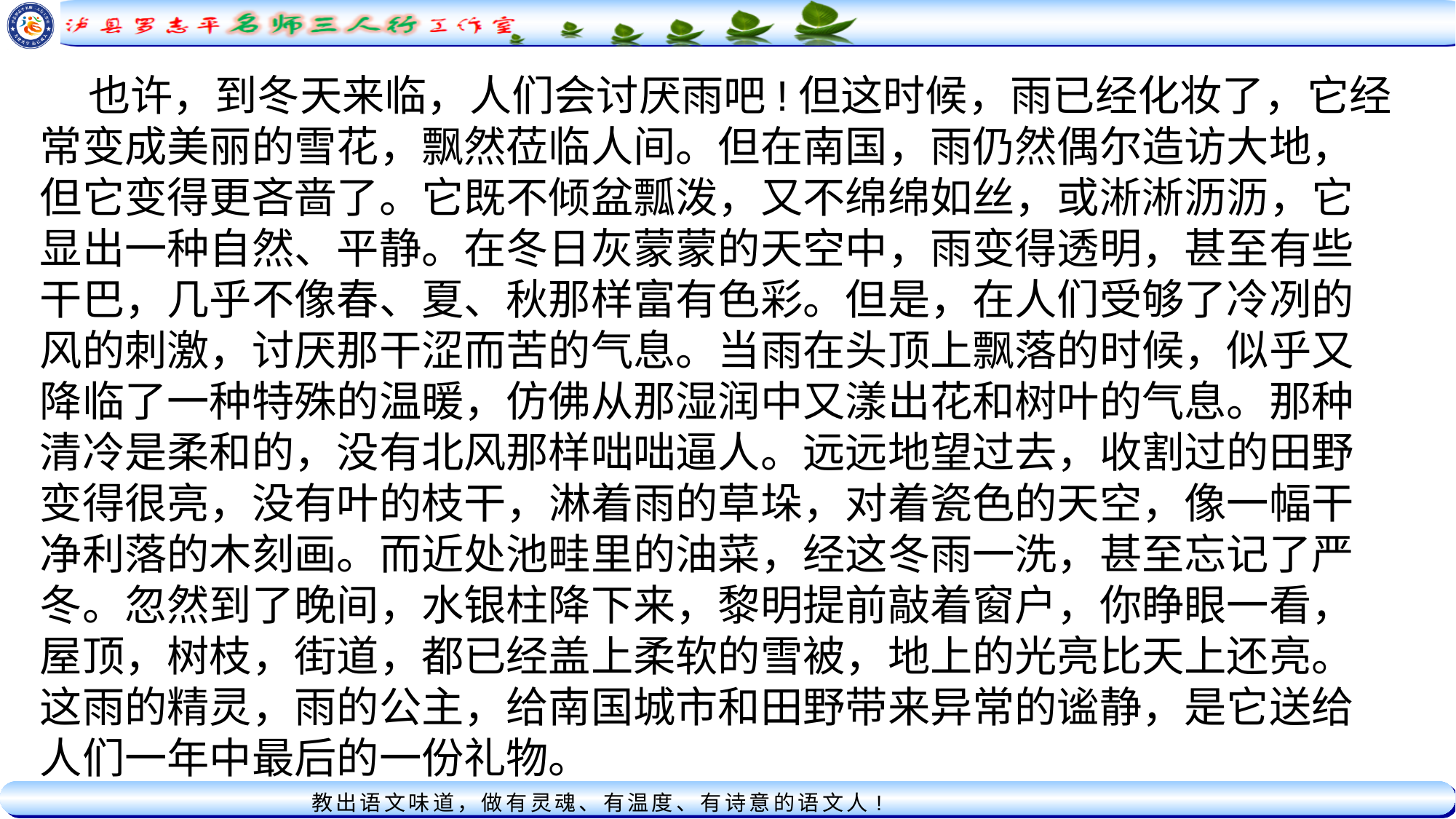

也许，到冬天来临，人们会讨厌雨吧!但这时候，雨已经化妆了，它经常变成美丽的雪花，飘然莅临人间。但在南国，雨仍然偶尔造访大地，但它变得更吝啬了。它既不倾盆瓢泼，又不绵绵如丝，或淅淅沥沥，它显出一种自然、平静。在冬日灰蒙蒙的天空中，雨变得透明，甚至有些干巴，几乎不像春、夏、秋那样富有色彩。但是，在人们受够了冷冽的风的刺激，讨厌那干涩而苦的气息。当雨在头顶上飘落的时候，似乎又降临了一种特殊的温暖，仿佛从那湿润中又漾出花和树叶的气息。那种清冷是柔和的，没有北风那样咄咄逼人。远远地望过去，收割过的田野变得很亮，没有叶的枝干，淋着雨的草垛，对着瓷色的天空，像一幅干净利落的木刻画。而近处池畦里的油菜，经这冬雨一洗，甚至忘记了严冬。忽然到了晚间，水银柱降下来，黎明提前敲着窗户，你睁眼一看，屋顶，树枝，街道，都已经盖上柔软的雪被，地上的光亮比天上还亮。这雨的精灵，雨的公主，给南国城市和田野带来异常的谧静，是它送给人们一年中最后的一份礼物。